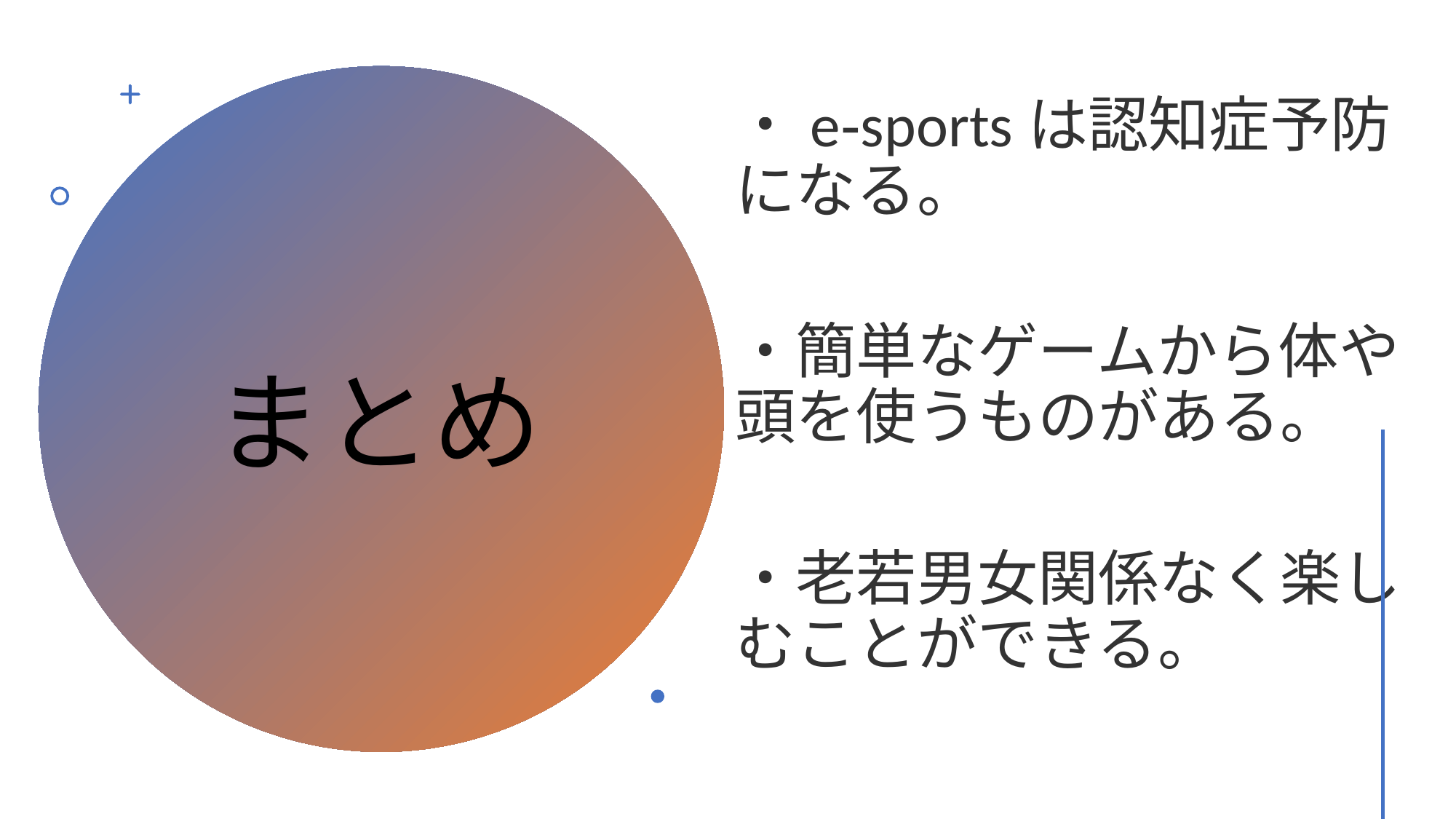

・e‐sportsは認知症予防になる。

・簡単なゲームから体や頭を使うものがある。

・老若男女関係なく楽しむことができる。
まとめ